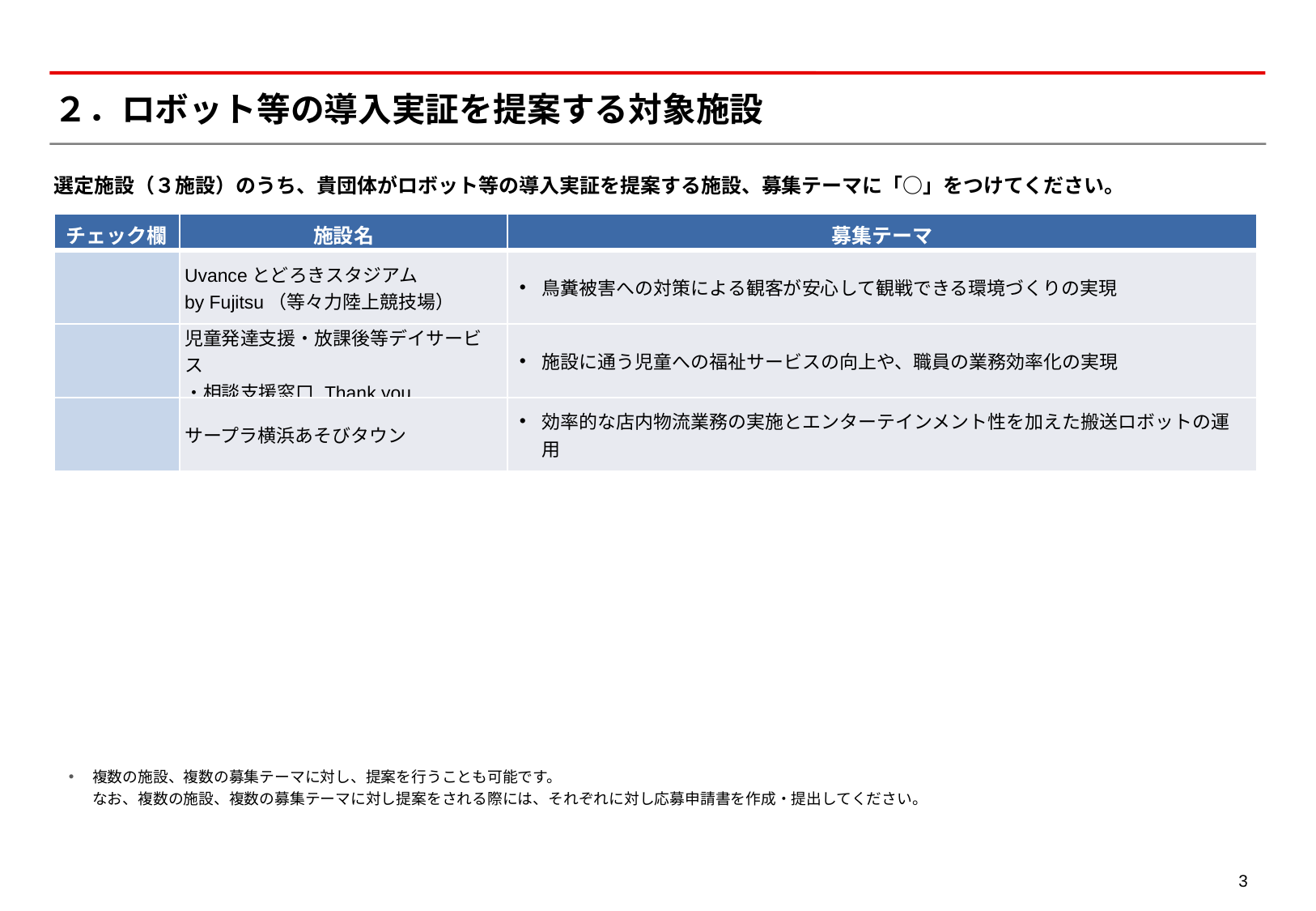

# ２．ロボット等の導入実証を提案する対象施設
選定施設（３施設）のうち、貴団体がロボット等の導入実証を提案する施設、募集テーマに「○」をつけてください。
| チェック欄 | 施設名 | 募集テーマ |
| --- | --- | --- |
|  | Uvanceとどろきスタジアム by Fujitsu（等々力陸上競技場） | 鳥糞被害への対策による観客が安心して観戦できる環境づくりの実現 |
|  | 児童発達支援・放課後等デイサービス ・相談支援窓口 Thank you | 施設に通う児童への福祉サービスの向上や、職員の業務効率化の実現 |
|  | サープラ横浜あそびタウン | 効率的な店内物流業務の実施とエンターテインメント性を加えた搬送ロボットの運用 |
複数の施設、複数の募集テーマに対し、提案を行うことも可能です。
なお、複数の施設、複数の募集テーマに対し提案をされる際には、それぞれに対し応募申請書を作成・提出してください。